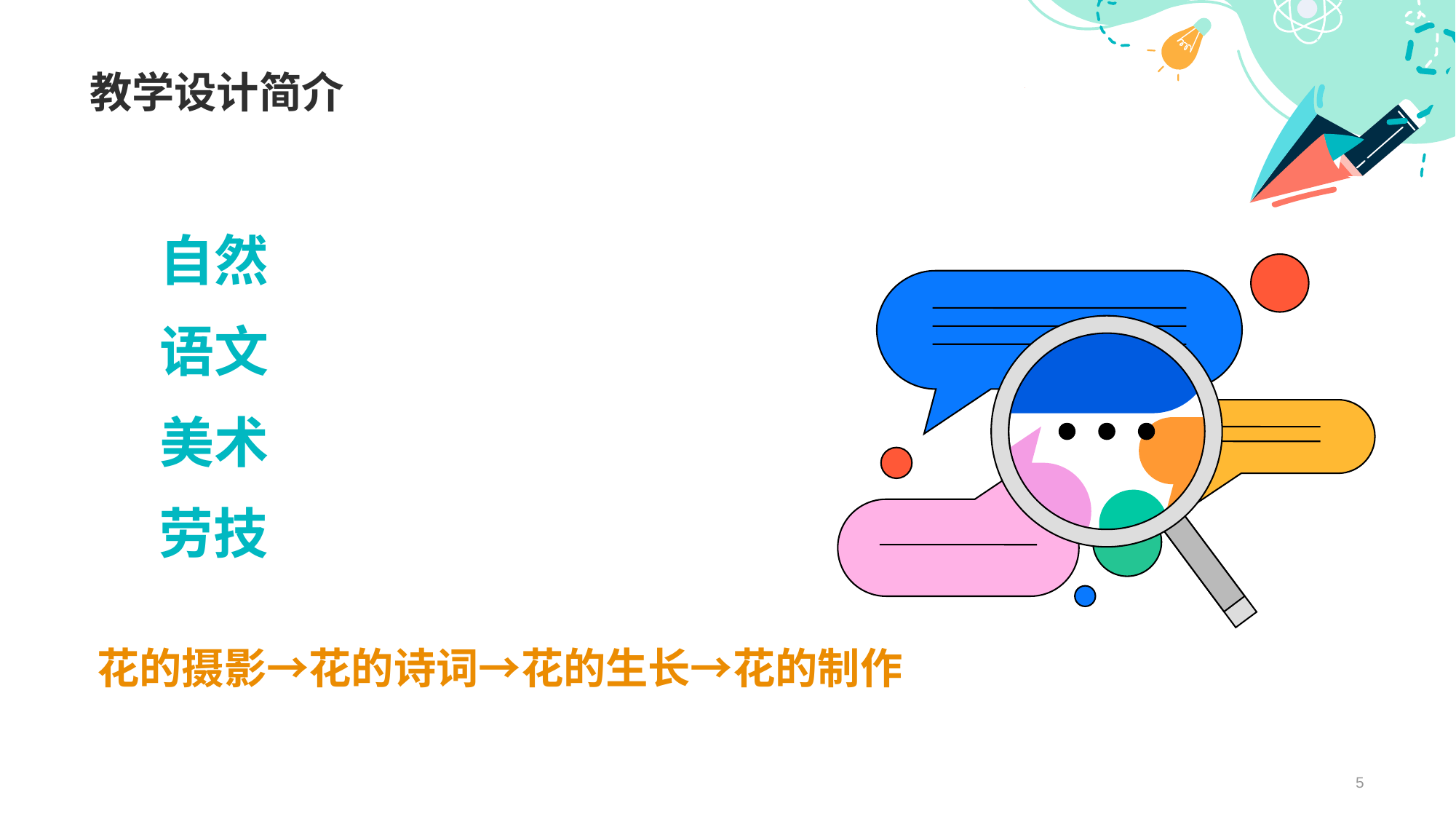

# 教学设计简介
自然

语文
美术
劳技
花的摄影→花的诗词→花的生长→花的制作
5